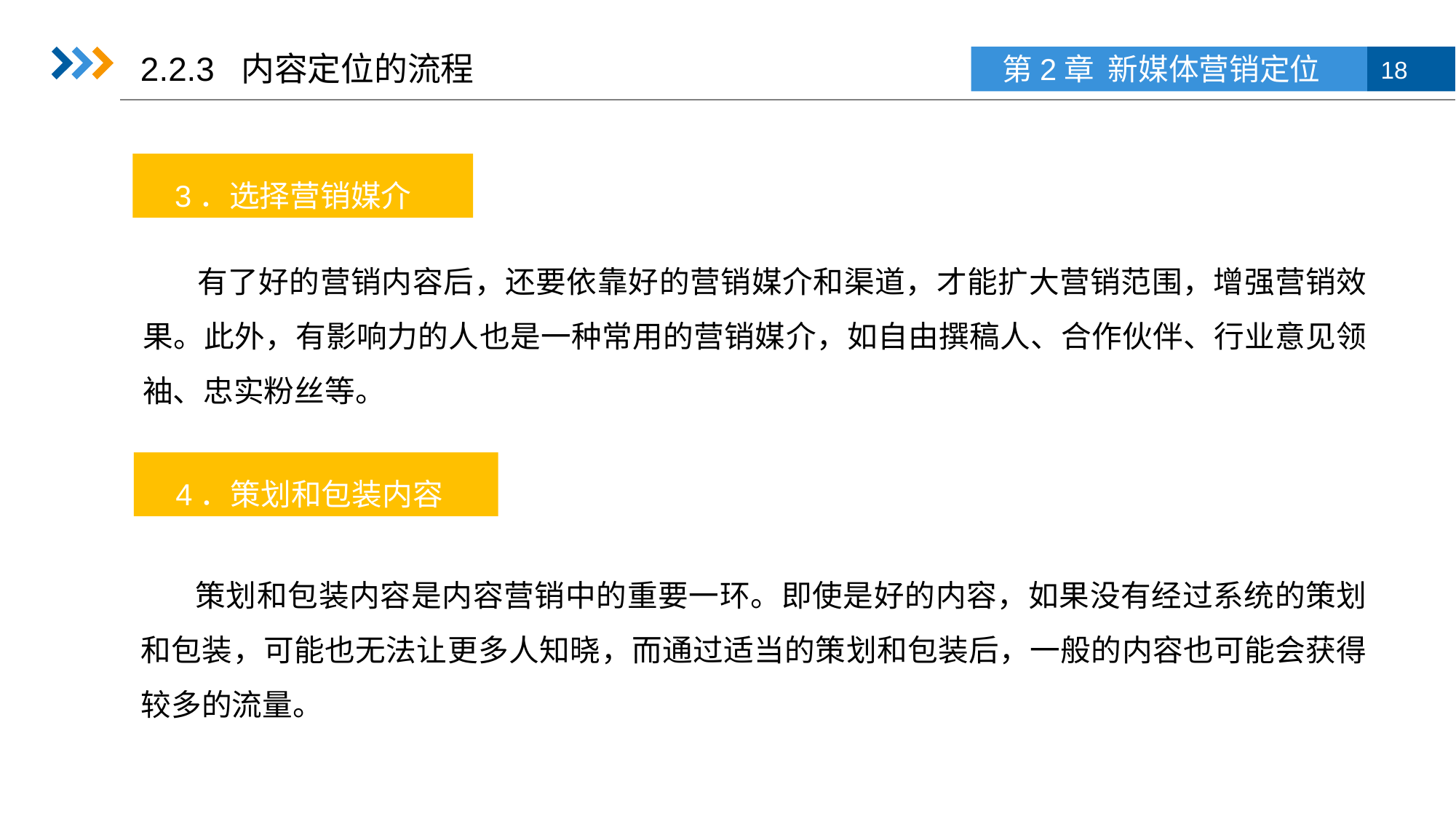

2.2.3  内容定位的流程
3．选择营销媒介
有了好的营销内容后，还要依靠好的营销媒介和渠道，才能扩大营销范围，增强营销效果。此外，有影响力的人也是一种常用的营销媒介，如自由撰稿人、合作伙伴、行业意见领袖、忠实粉丝等。
4．策划和包装内容
策划和包装内容是内容营销中的重要一环。即使是好的内容，如果没有经过系统的策划和包装，可能也无法让更多人知晓，而通过适当的策划和包装后，一般的内容也可能会获得较多的流量。